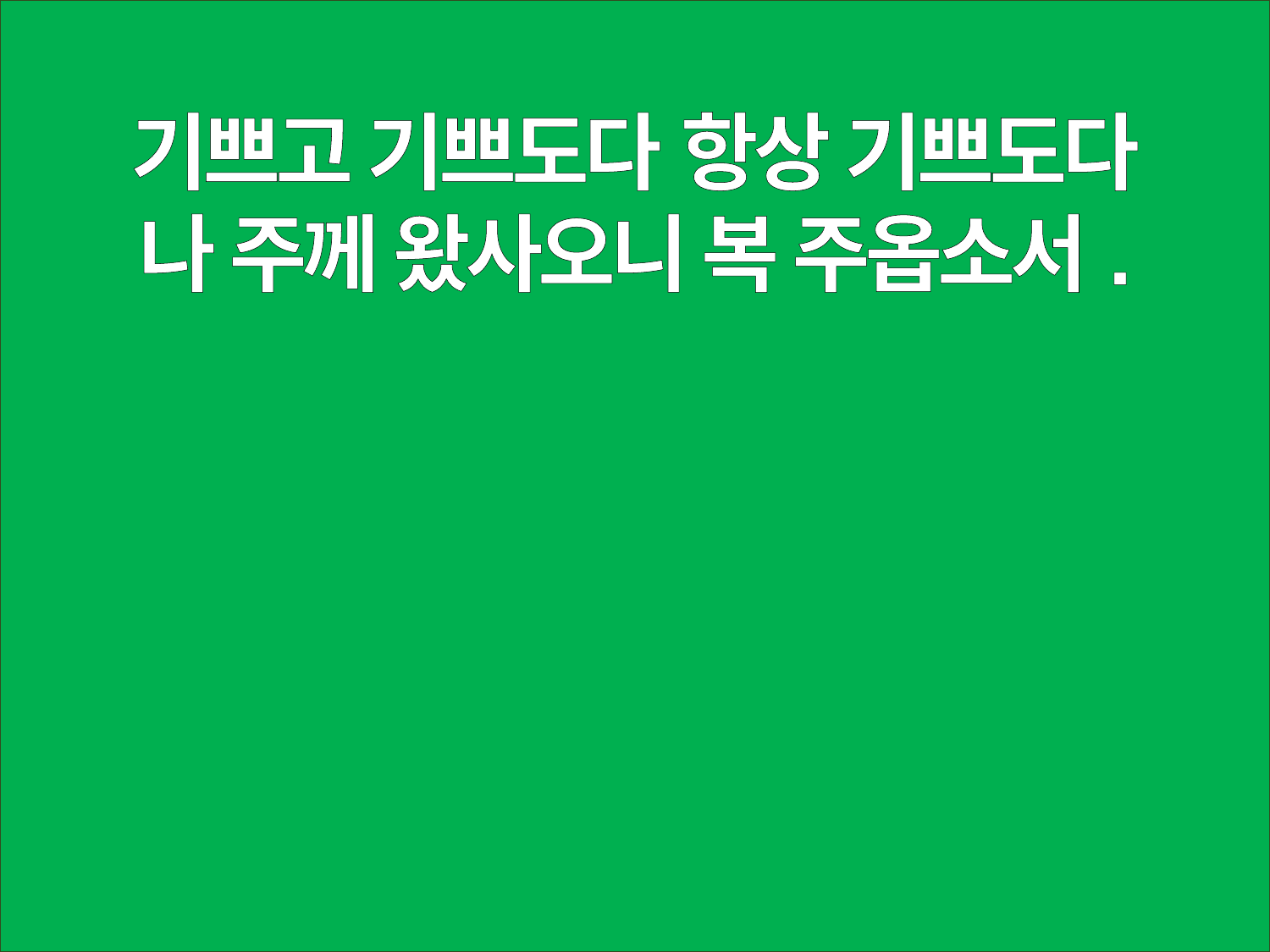

기쁘고 기쁘도다 항상 기쁘도다
나 주께 왔사오니 복 주옵소서.